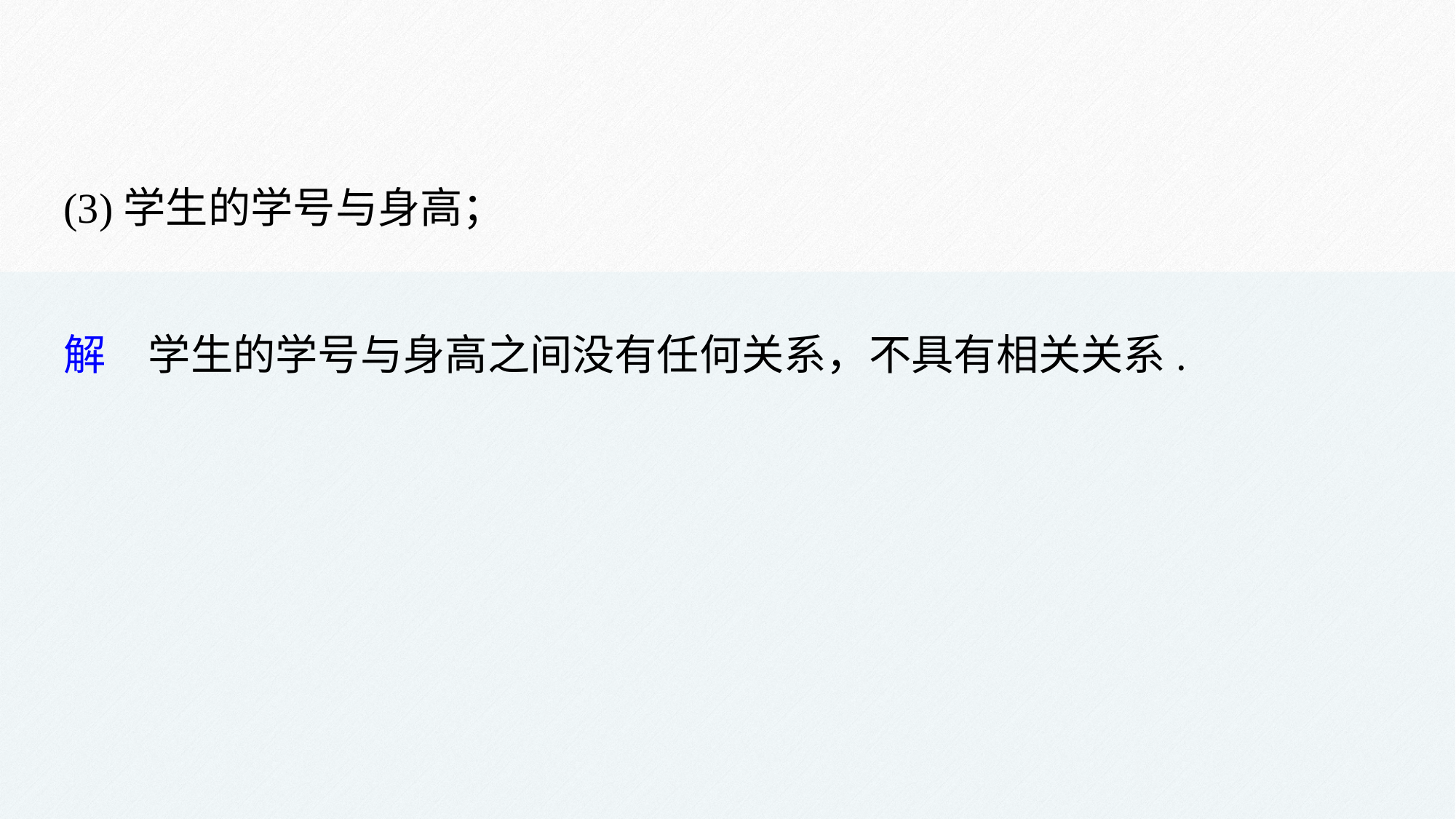

(3)学生的学号与身高；
解　学生的学号与身高之间没有任何关系，不具有相关关系.